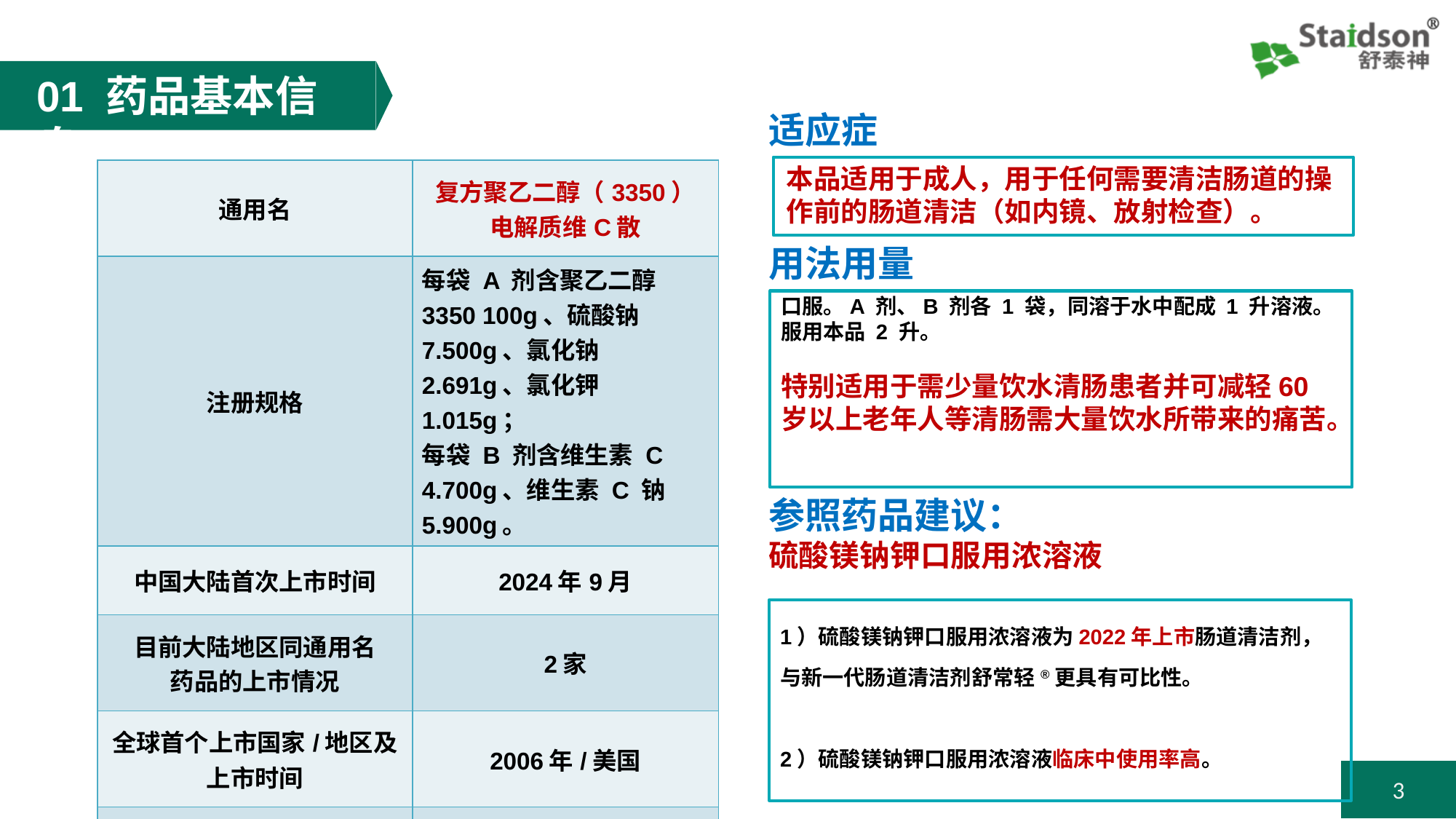

01 药品基本信息
适应症
用法用量
本品适用于成人，用于任何需要清洁肠道的操作前的肠道清洁（如内镜、放射检查）。

| 通用名 | 复方聚乙二醇（3350） 电解质维C散 |
| --- | --- |
| 注册规格 | 每袋 A 剂含聚乙二醇 3350 100g、硫酸钠 7.500g、氯化钠 2.691g、氯化钾1.015g； 每袋 B 剂含维生素 C 4.700g、维生素 C 钠 5.900g。 |
| 中国大陆首次上市时间 | 2024年9月 |
| 目前大陆地区同通用名 药品的上市情况 | 2家 |
| 全球首个上市国家/地区及上市时间 | 2006年/美国 |
| 是否为OTC药品 | 否 |
口服。A 剂、B 剂各 1 袋，同溶于水中配成 1 升溶液。
服用本品 2 升。

特别适用于需少量饮水清肠患者并可减轻60岁以上老年人等清肠需大量饮水所带来的痛苦。

参照药品建议：
硫酸镁钠钾口服用浓溶液

1）硫酸镁钠钾口服用浓溶液为2022年上市肠道清洁剂，与新一代肠道清洁剂舒常轻®更具有可比性。

2）硫酸镁钠钾口服用浓溶液临床中使用率高。